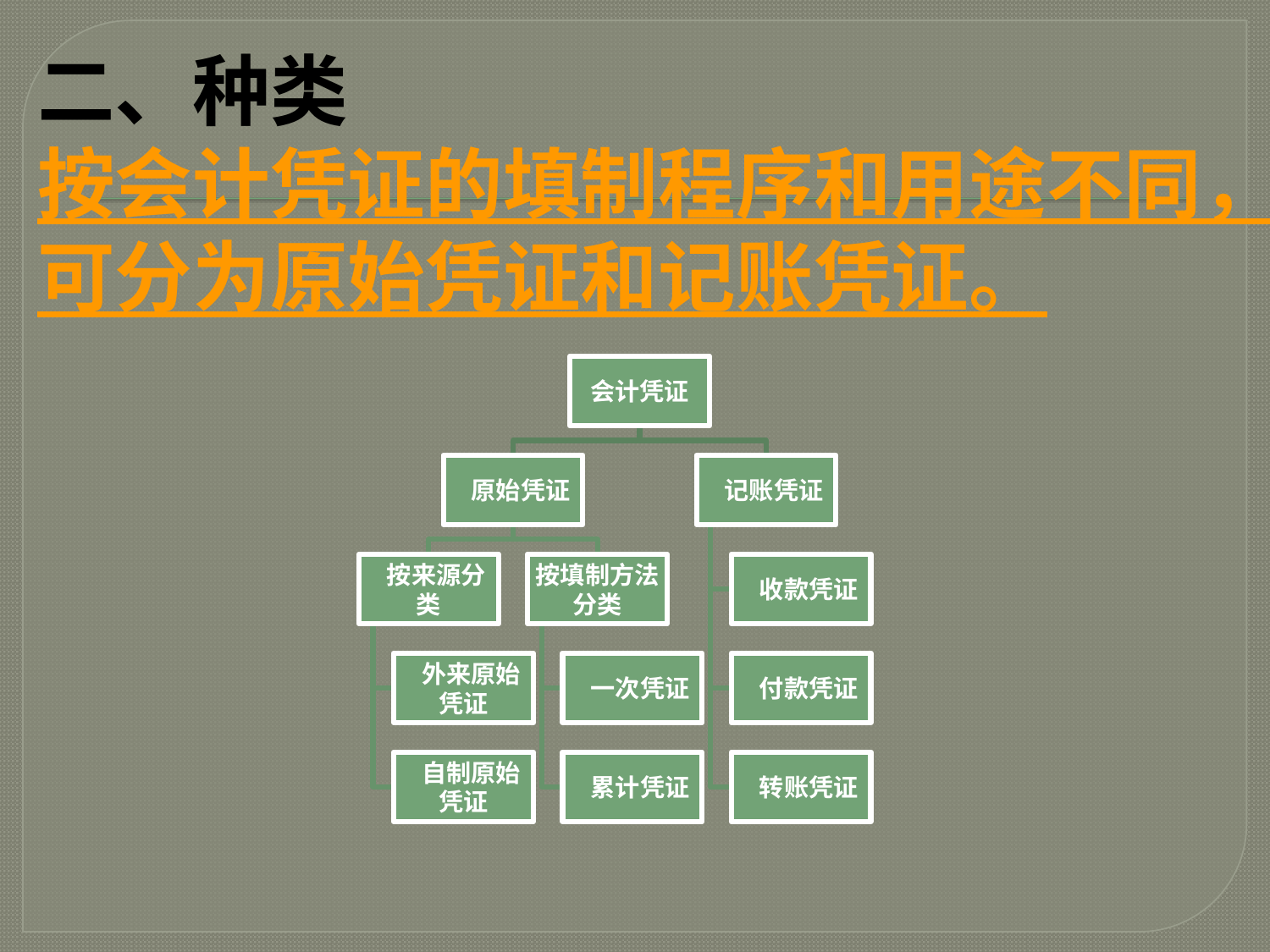

#
二、种类
按会计凭证的填制程序和用途不同，可分为原始凭证和记账凭证。

会计凭证
原始凭证
按来源分类
外来原始凭证
自制原始凭证
按填制方法分类
一次凭证
累计凭证
记账凭证
收款凭证
付款凭证
转账凭证